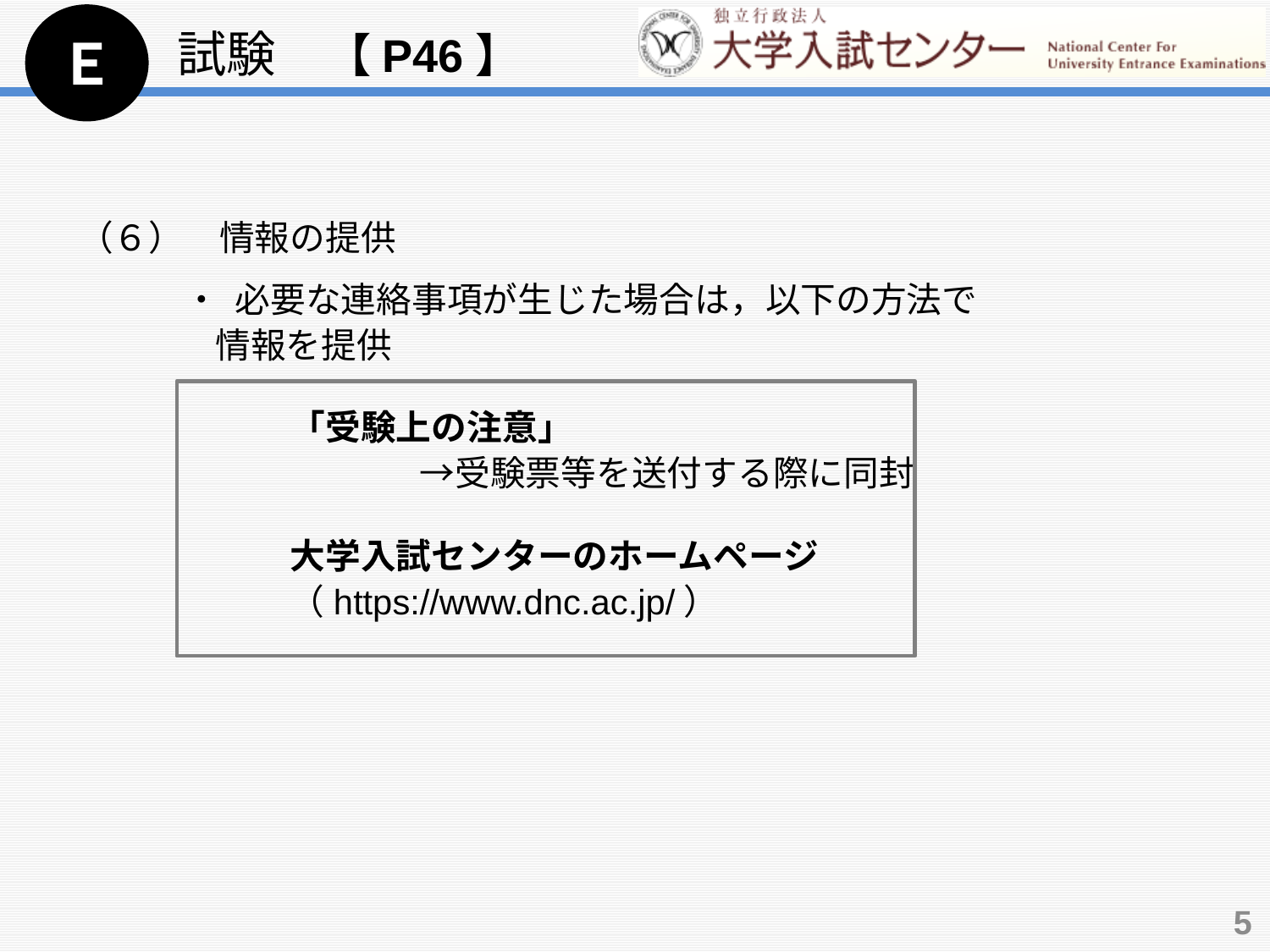

Ｅ
試験　【P46】
（６）　情報の提供
　　　・  必要な連絡事項が生じた場合は，以下の方法で
　　　    情報を提供
　　　　　　「受験上の注意」
　　　　　　　  　 　→受験票等を送付する際に同封
　　　　　　大学入試センターのホームページ
                　　  （https://www.dnc.ac.jp/）

5